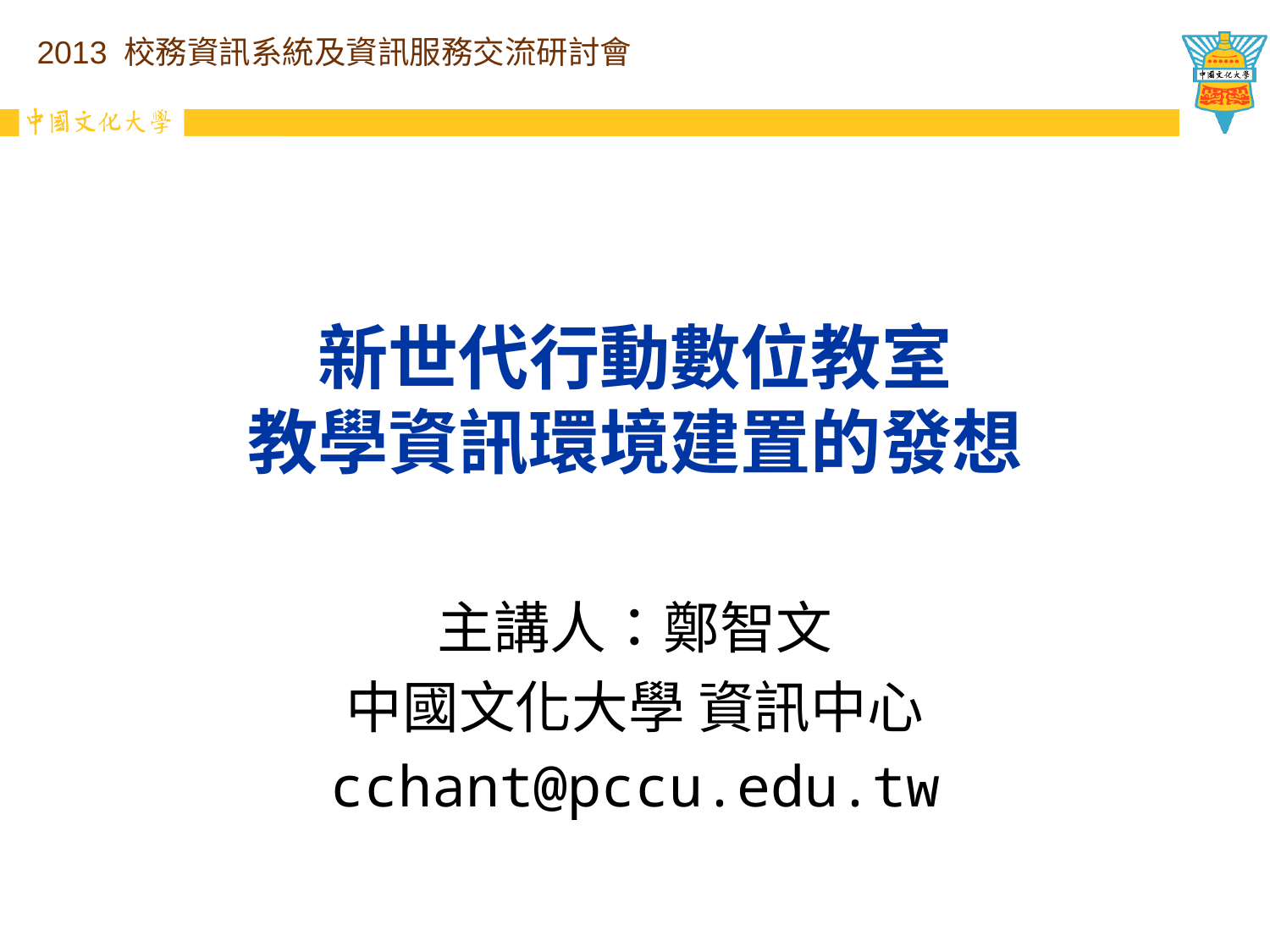

2013 校務資訊系統及資訊服務交流研討會
# 新世代行動數位教室 教學資訊環境建置的發想
主講人：鄭智文
中國文化大學 資訊中心
cchant@pccu.edu.tw